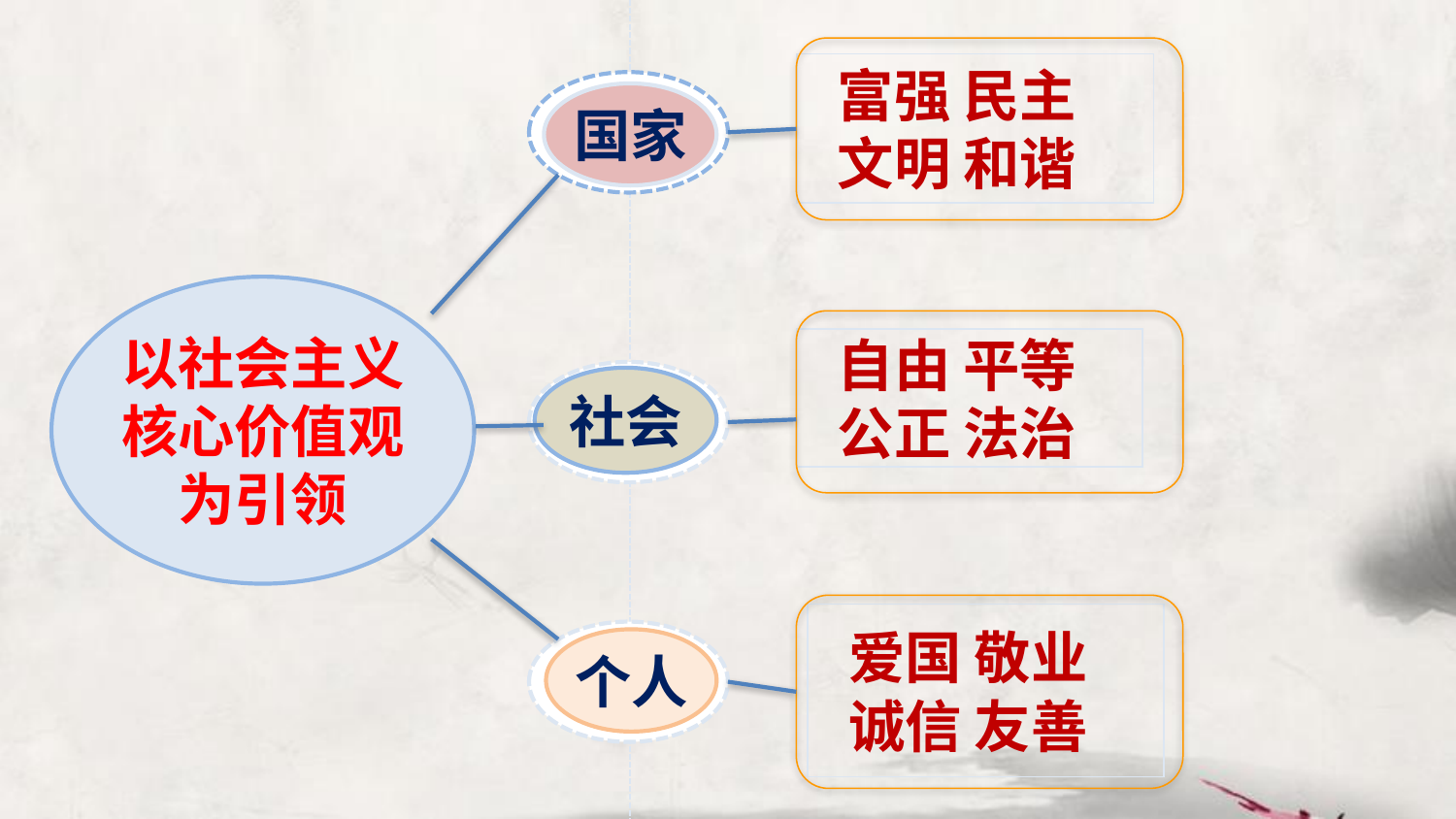

国家

社会

个人
 富强 民主
 文明 和谐
 自由 平等
 公正 法治
 爱国 敬业
 诚信 友善
以社会主义核心价值观为引领